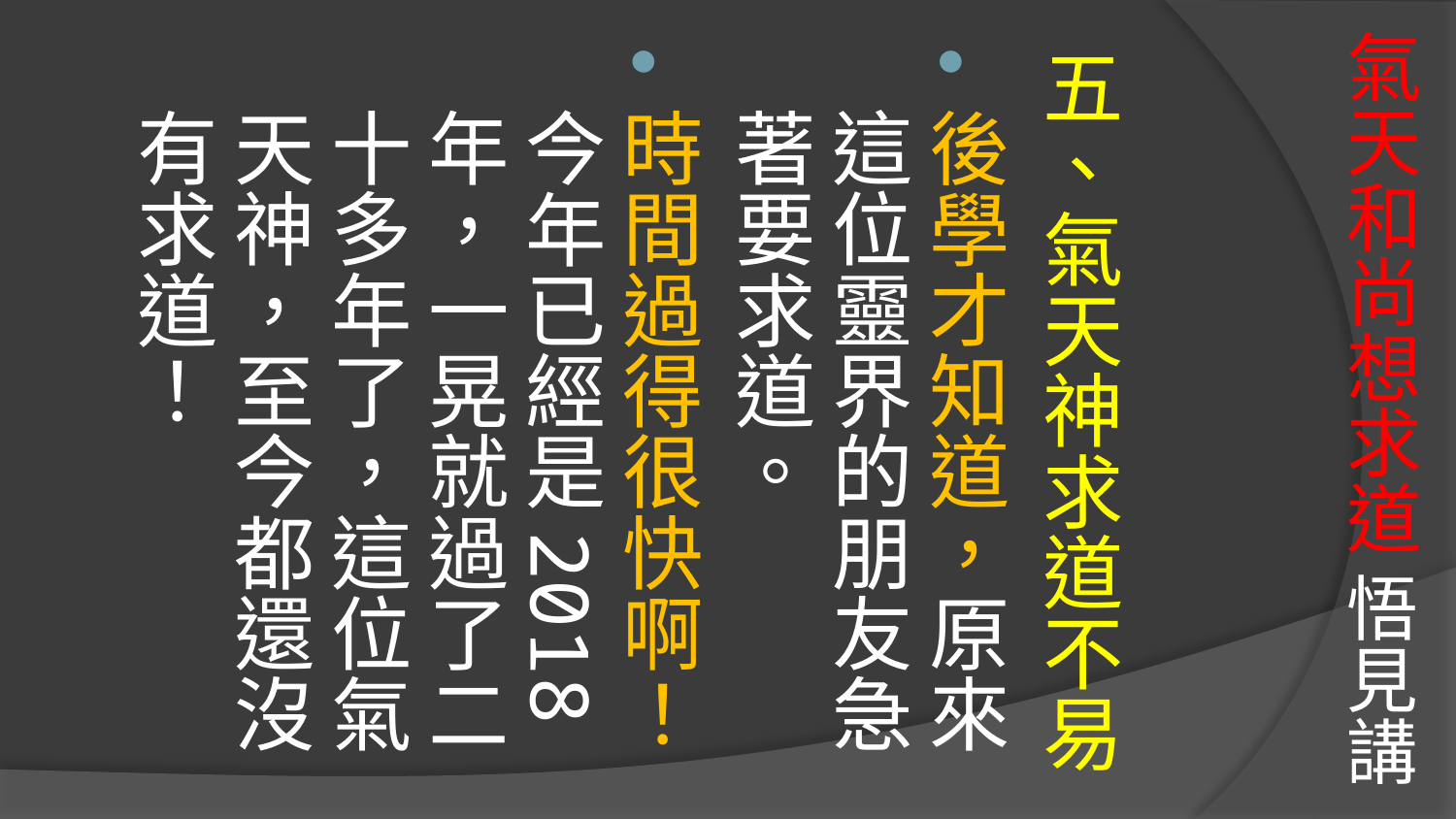

# 氣天和尚想求道 悟見講
五、氣天神求道不易
後學才知道，原來這位靈界的朋友急著要求道。
時間過得很快啊！今年已經是2018年，一晃就過了二十多年了，這位氣天神，至今都還沒有求道！